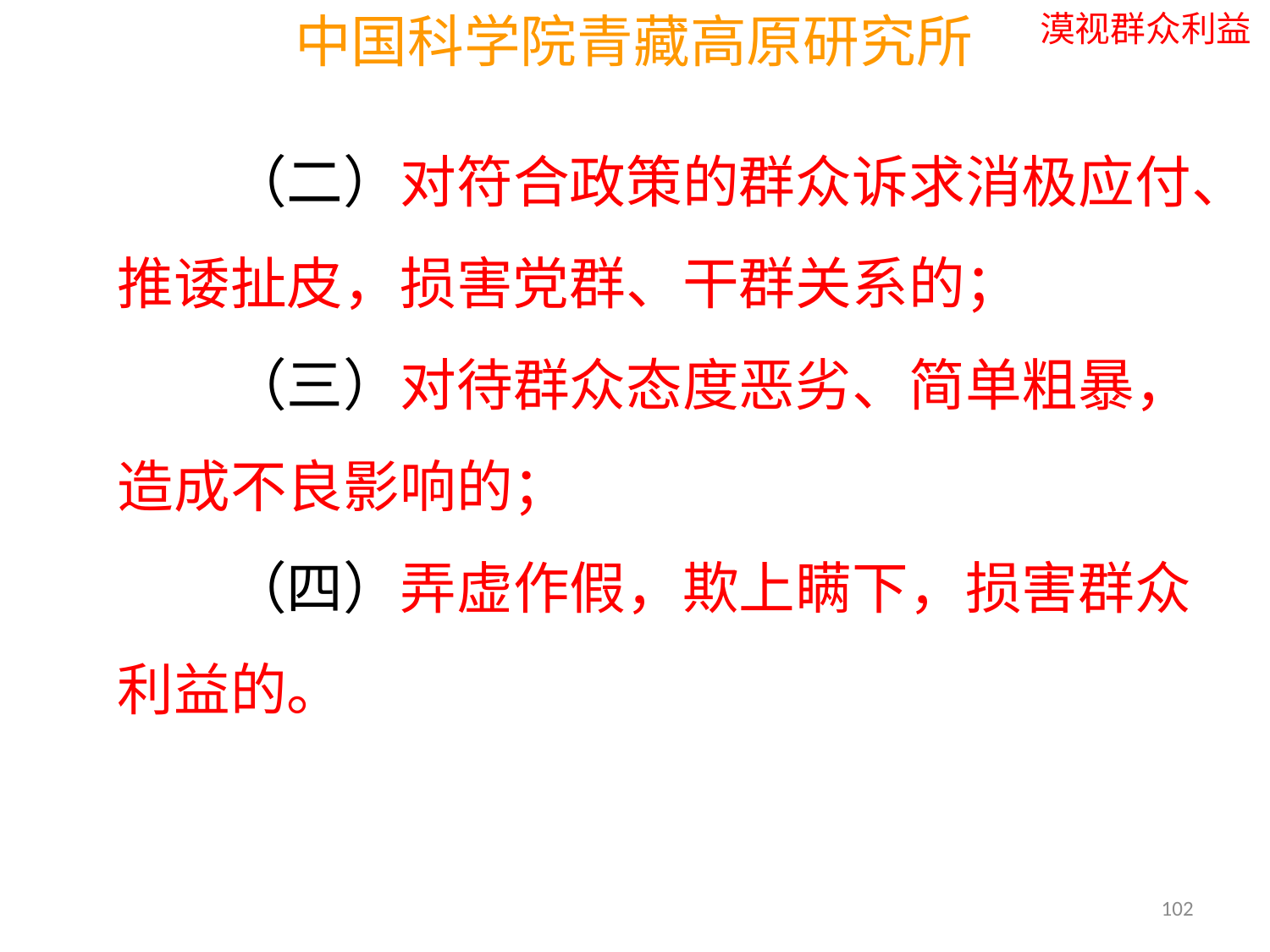

漠视群众利益
　　（二）对符合政策的群众诉求消极应付、推诿扯皮，损害党群、干群关系的；
　　（三）对待群众态度恶劣、简单粗暴，造成不良影响的；
　　（四）弄虚作假，欺上瞒下，损害群众利益的。
102